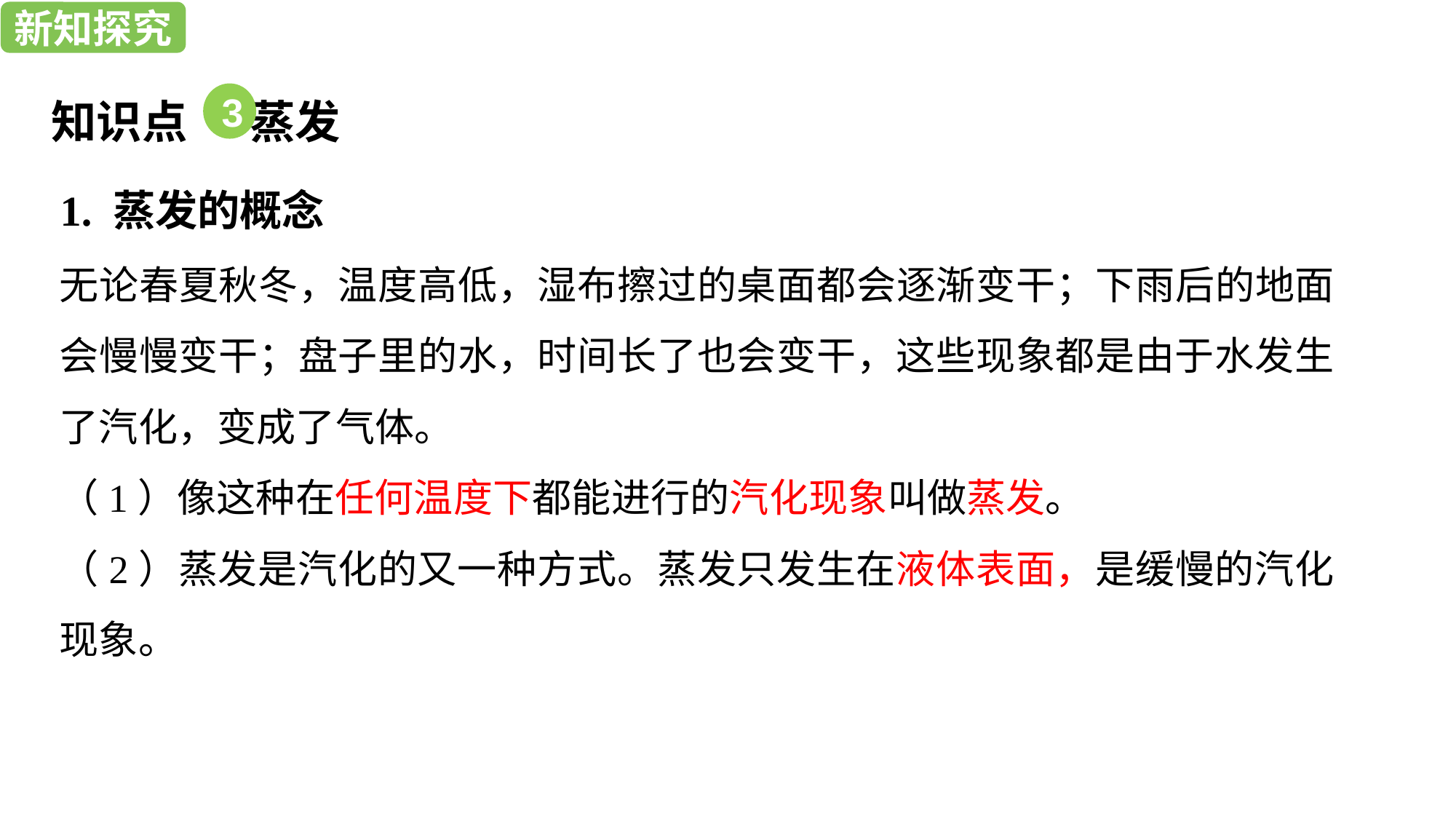

新知探究
知识点      蒸发
3
1. 蒸发的概念
无论春夏秋冬，温度高低，湿布擦过的桌面都会逐渐变干；下雨后的地面会慢慢变干；盘子里的水，时间长了也会变干，这些现象都是由于水发生了汽化，变成了气体。
（1）像这种在任何温度下都能进行的汽化现象叫做蒸发。
（2）蒸发是汽化的又一种方式。蒸发只发生在液体表面，是缓慢的汽化现象。